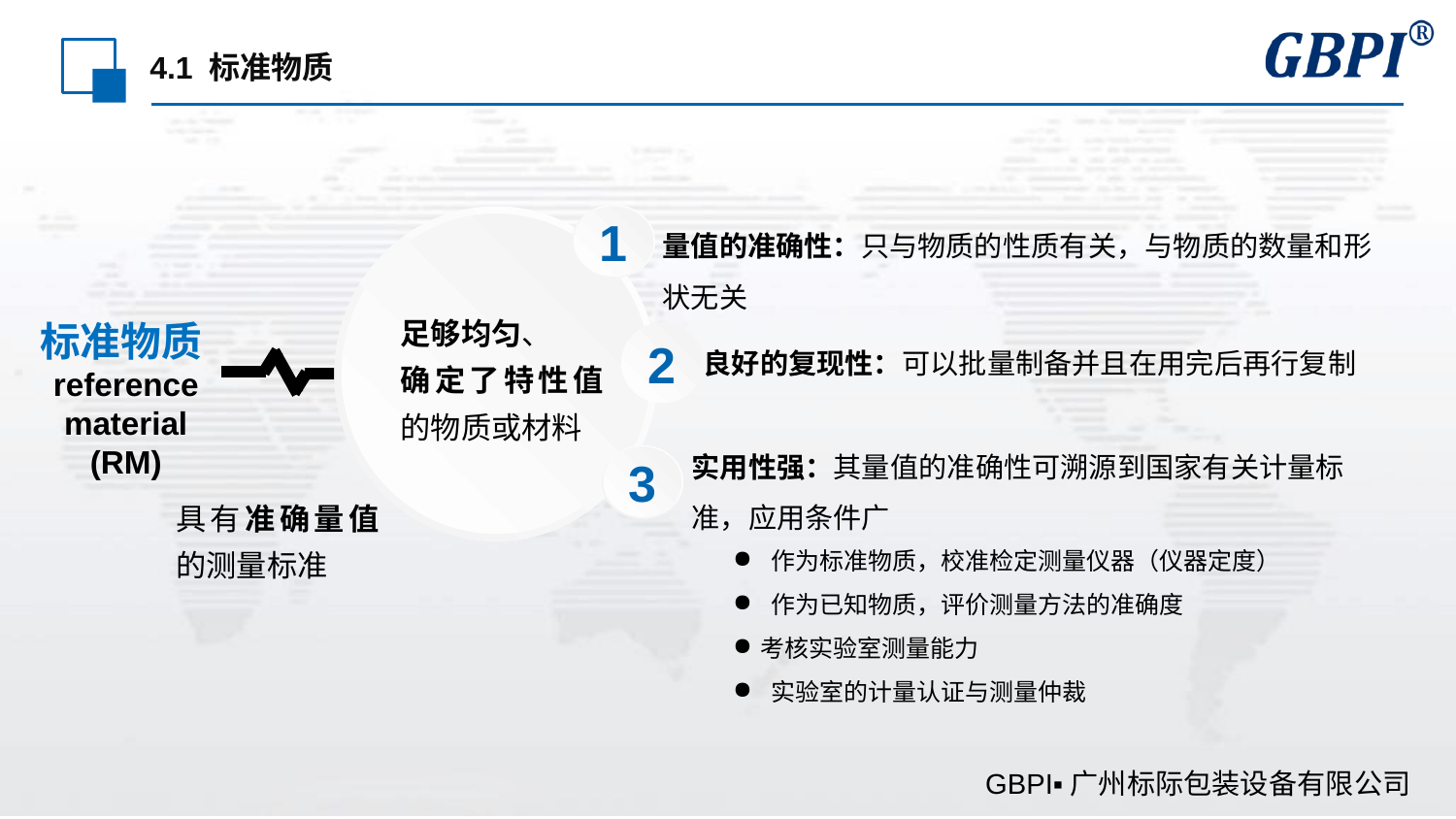

# 4.1 标准物质
1

量值的准确性：只与物质的性质有关，与物质的数量和形状无关

足够均匀、
确定了特性值的物质或材料
标准物质reference material
(RM)

2

良好的复现性：可以批量制备并且在用完后再行复制

实用性强：其量值的准确性可溯源到国家有关计量标准，应用条件广
3

具有准确量值的测量标准
 作为标准物质，校准检定测量仪器（仪器定度）
 作为已知物质，评价测量方法的准确度
考核实验室测量能力
 实验室的计量认证与测量仲裁